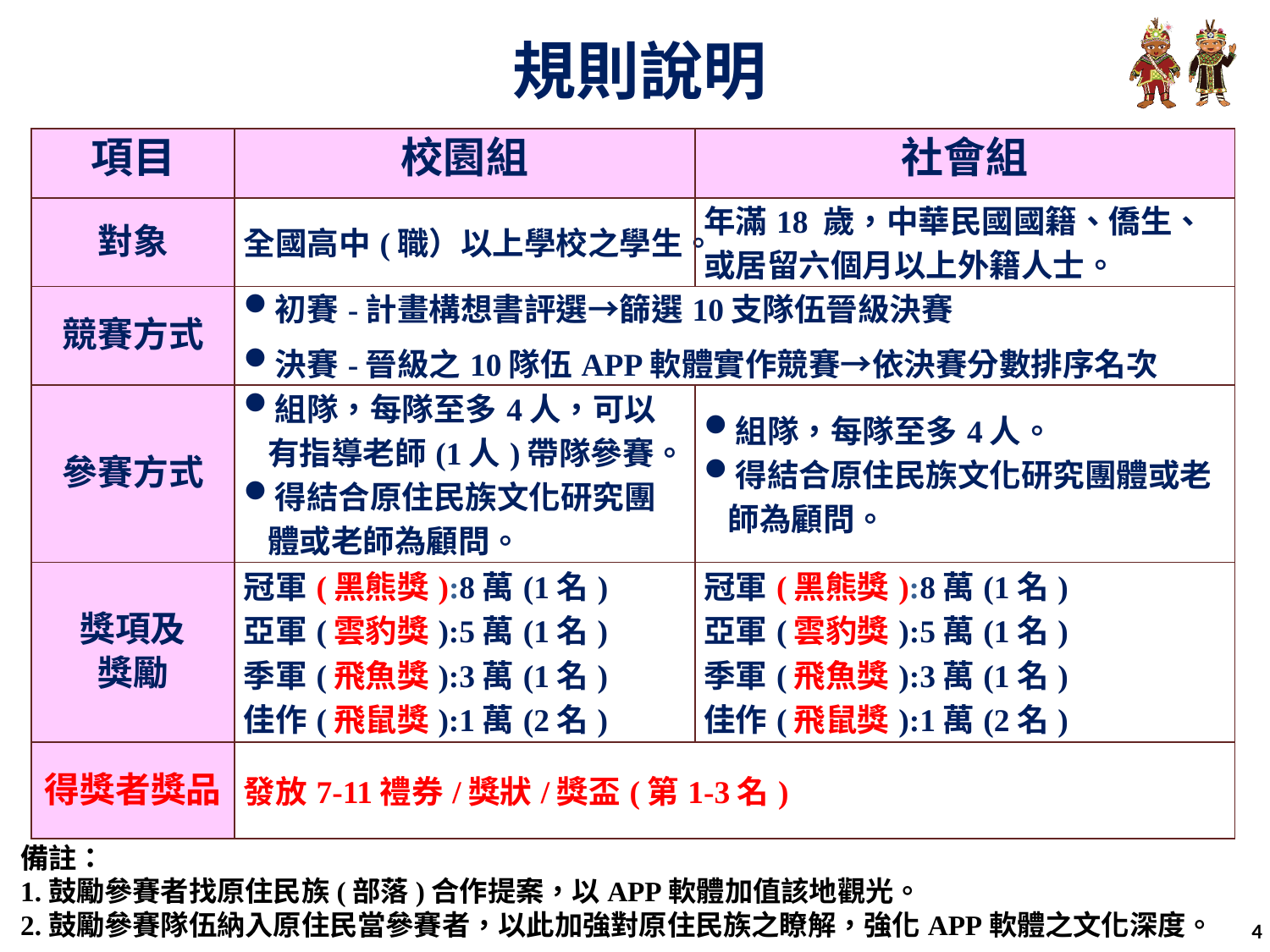

# 規則說明
| 項目 | 校園組 | 社會組 |
| --- | --- | --- |
| 對象 | 全國高中(職）以上學校之學生。 | 年滿18 歲，中華民國國籍、僑生、或居留六個月以上外籍人士。 |
| 競賽方式 | 初賽-計畫構想書評選→篩選10支隊伍晉級決賽 決賽-晉級之10隊伍APP軟體實作競賽→依決賽分數排序名次 |  |
| 參賽方式 | 組隊，每隊至多4人，可以有指導老師(1人)帶隊參賽。 得結合原住民族文化研究團體或老師為顧問。 | 組隊，每隊至多4人。 得結合原住民族文化研究團體或老師為顧問。 |
| 獎項及 獎勵 | 冠軍(黑熊獎):8萬(1名) 亞軍(雲豹獎):5萬(1名) 季軍(飛魚獎):3萬(1名) 佳作(飛鼠獎):1萬(2名) | 冠軍(黑熊獎):8萬(1名) 亞軍(雲豹獎):5萬(1名) 季軍(飛魚獎):3萬(1名) 佳作(飛鼠獎):1萬(2名) |
| 得獎者獎品 | 發放7-11禮券/獎狀/獎盃(第1-3名) |  |
備註：
1.鼓勵參賽者找原住民族(部落)合作提案，以APP軟體加值該地觀光。
2.鼓勵參賽隊伍納入原住民當參賽者，以此加強對原住民族之瞭解，強化APP軟體之文化深度。
4